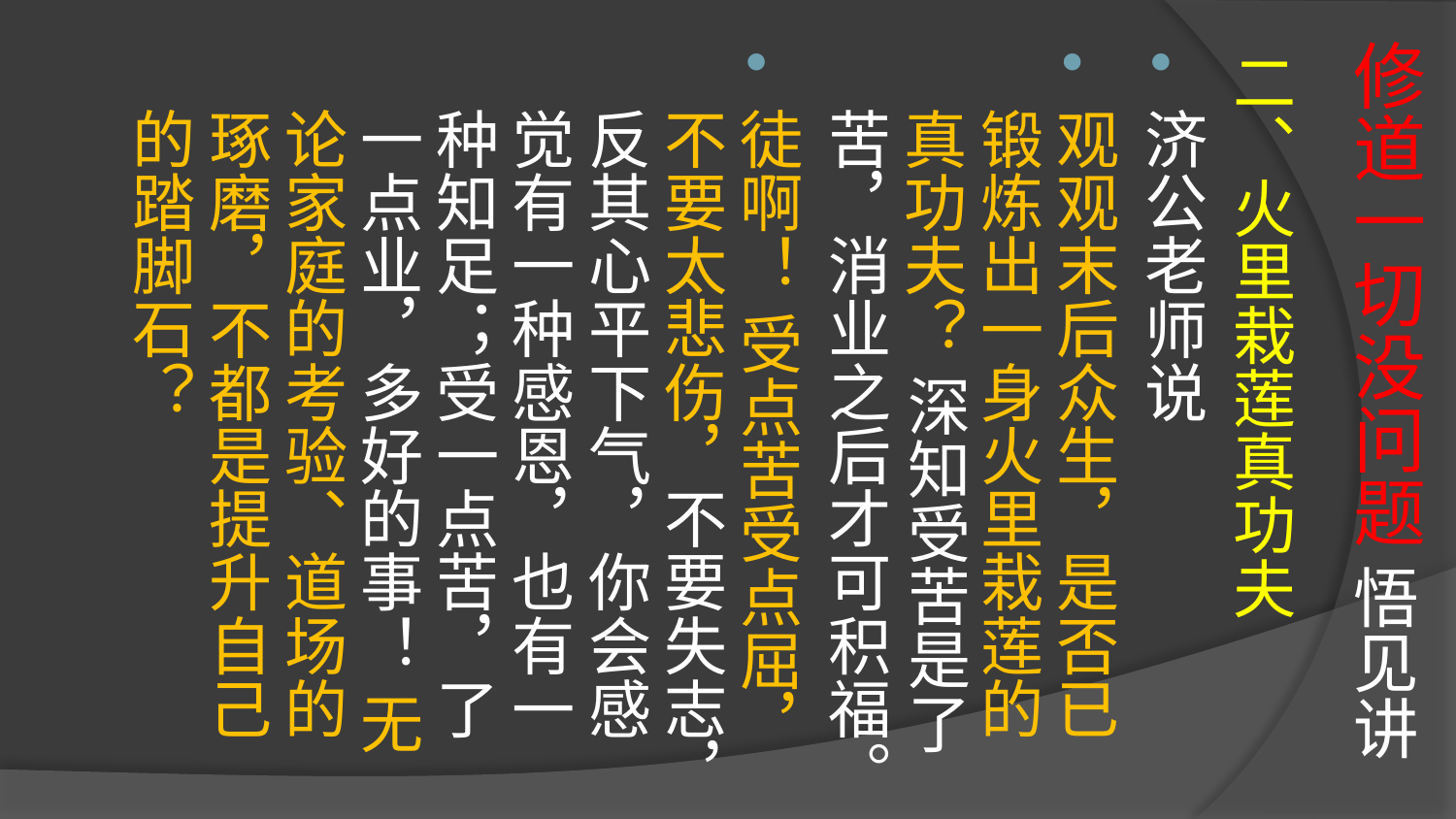

# 修道一切没问题 悟见讲
二、火里栽莲真功夫
济公老师说
观观末后众生，是否已锻炼出一身火里栽莲的真功夫？ 深知受苦是了苦，消业之后才可积福。
徒啊！ 受点苦受点屈，不要太悲伤，不要失志，反其心平下气，你会感觉有一种感恩，也有一种知足；受一点苦，了一点业，多好的事！ 无论家庭的考验、道场的琢磨，不都是提升自己的踏脚石？